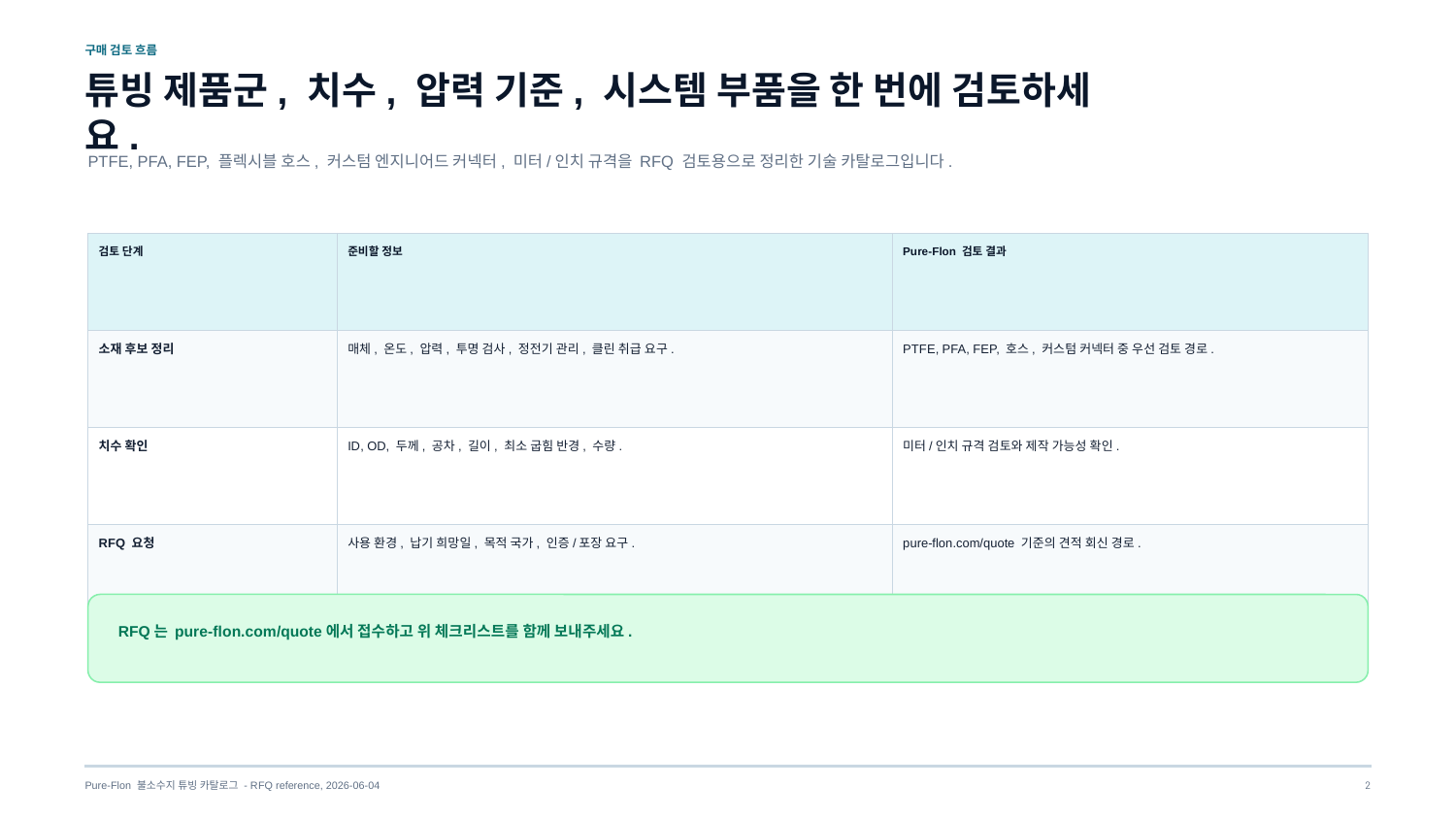

구매 검토 흐름
튜빙 제품군, 치수, 압력 기준, 시스템 부품을 한 번에 검토하세요.
PTFE, PFA, FEP, 플렉시블 호스, 커스텀 엔지니어드 커넥터, 미터/인치 규격을 RFQ 검토용으로 정리한 기술 카탈로그입니다.

검토 단계
준비할 정보
Pure-Flon 검토 결과

소재 후보 정리
매체, 온도, 압력, 투명 검사, 정전기 관리, 클린 취급 요구.
PTFE, PFA, FEP, 호스, 커스텀 커넥터 중 우선 검토 경로.

치수 확인
ID, OD, 두께, 공차, 길이, 최소 굽힘 반경, 수량.
미터/인치 규격 검토와 제작 가능성 확인.

RFQ 요청
사용 환경, 납기 희망일, 목적 국가, 인증/포장 요구.
pure-flon.com/quote 기준의 견적 회신 경로.

RFQ는 pure-flon.com/quote에서 접수하고 위 체크리스트를 함께 보내주세요.

Pure-Flon 불소수지 튜빙 카탈로그 - RFQ reference, 2026-06-04
2